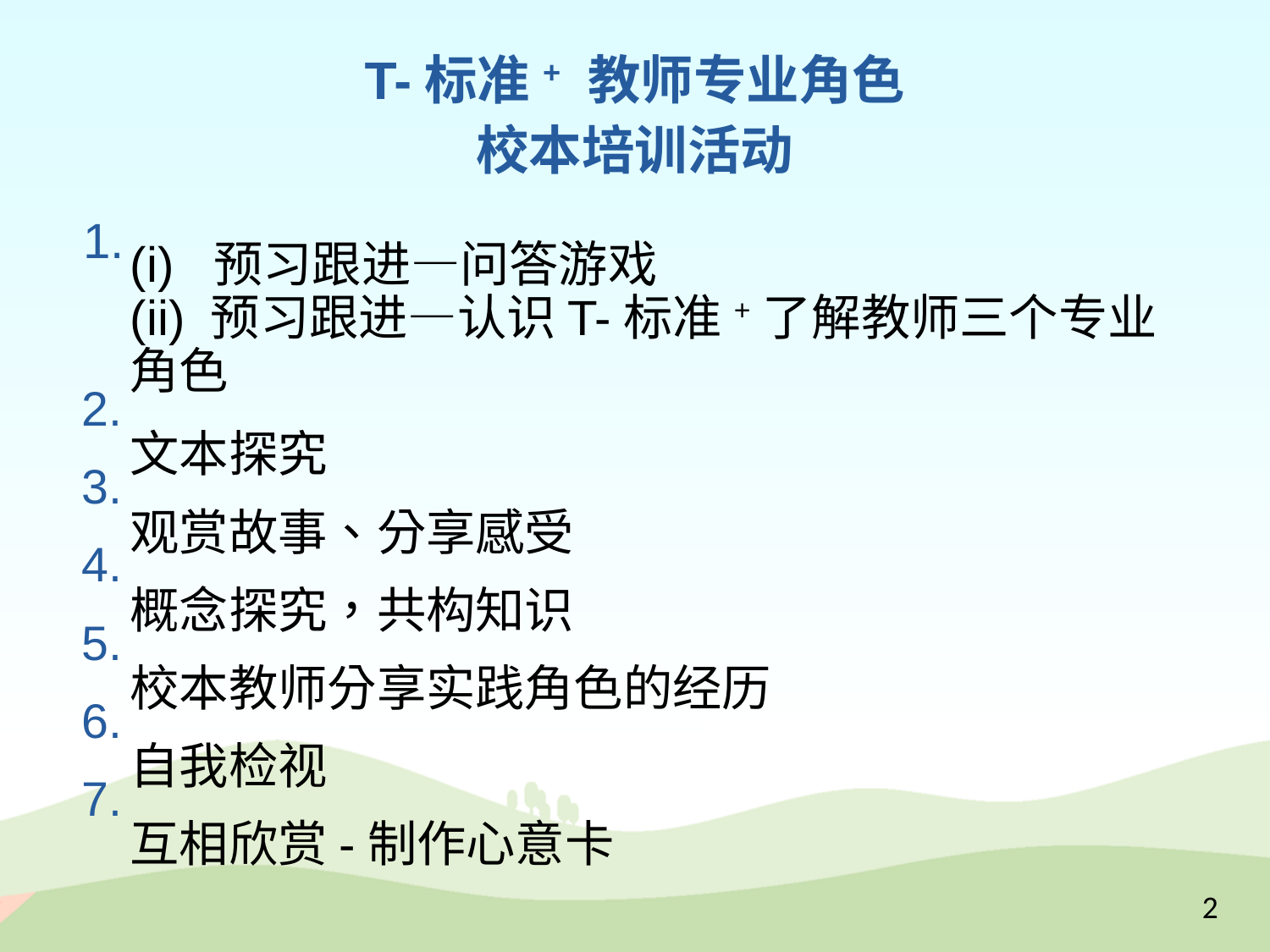

T-标准+ 教师专业角色
校本培训活动
1.
(i)  预习跟进—问答游戏
(ii) 预习跟进—认识T-标准+了解教师三个专业角色
文本探究
观赏故事、分享感受
概念探究，共构知识
校本教师分享实践角色的经历
自我检视
互相欣赏-制作心意卡
2.
3.
4.
5.
6.
7.
2